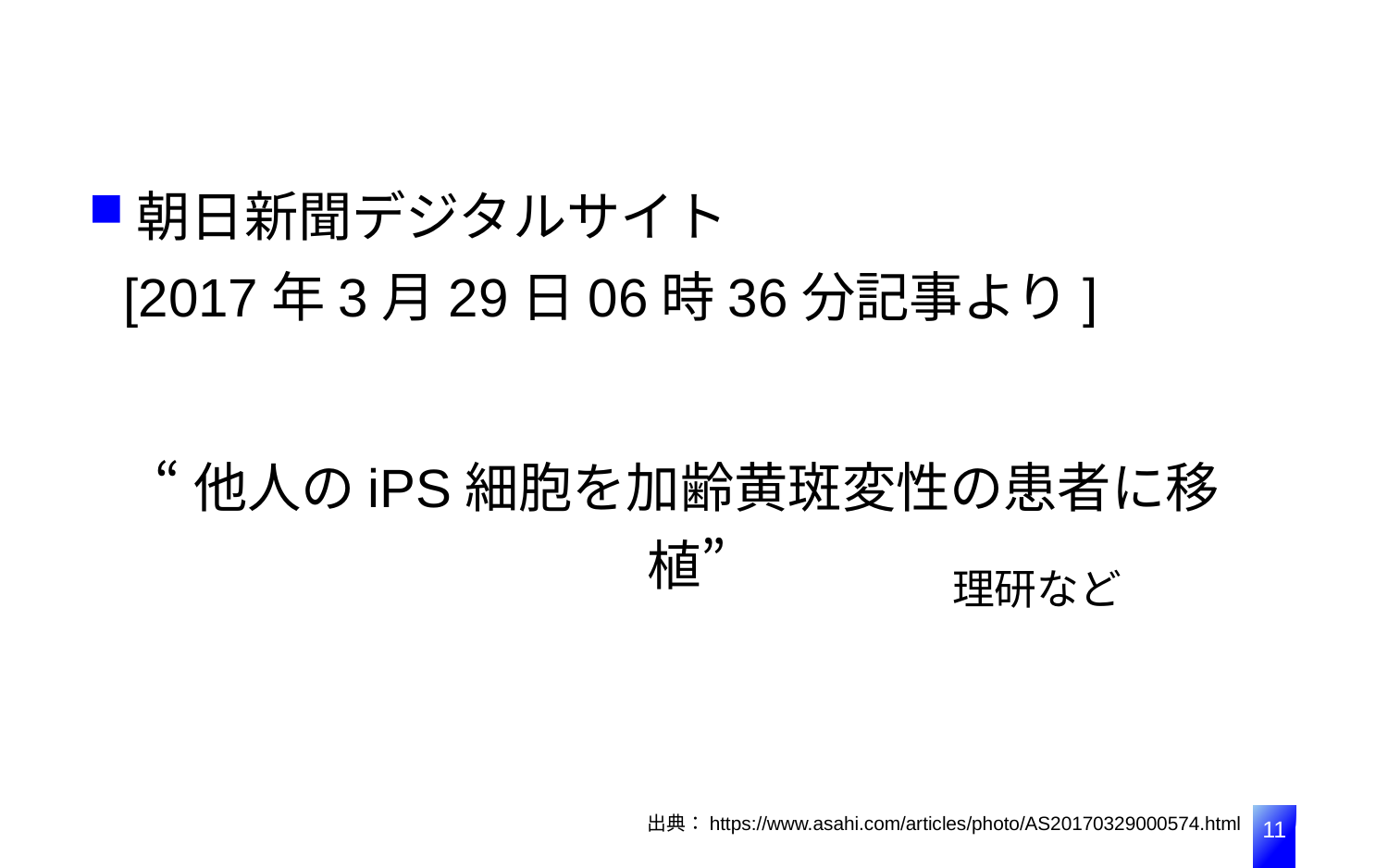

朝日新聞デジタルサイト

[2017年3月29日06時36分記事より]
“他人のiPS細胞を加齢黄斑変性の患者に移植”
理研など
出典：https://www.asahi.com/articles/photo/AS20170329000574.html